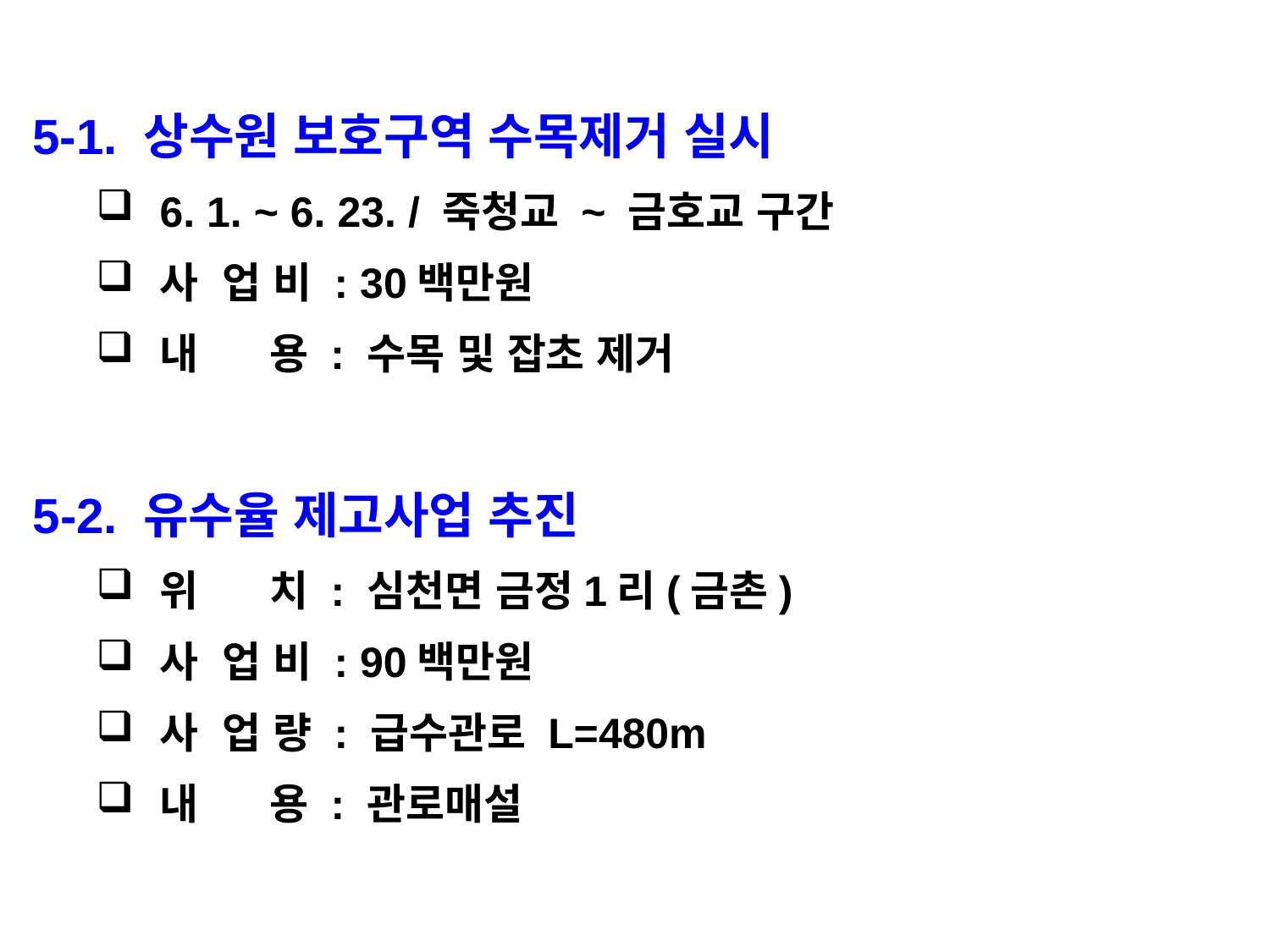

5-1. 상수원 보호구역 수목제거 실시
6. 1. ~ 6. 23. / 죽청교 ~ 금호교 구간
사  업 비 : 30백만원
내      용 : 수목 및 잡초 제거
5-2. 유수율 제고사업 추진
위      치 : 심천면 금정1리(금촌)
사  업 비 : 90백만원
사  업 량 : 급수관로 L=480m
내      용 : 관로매설